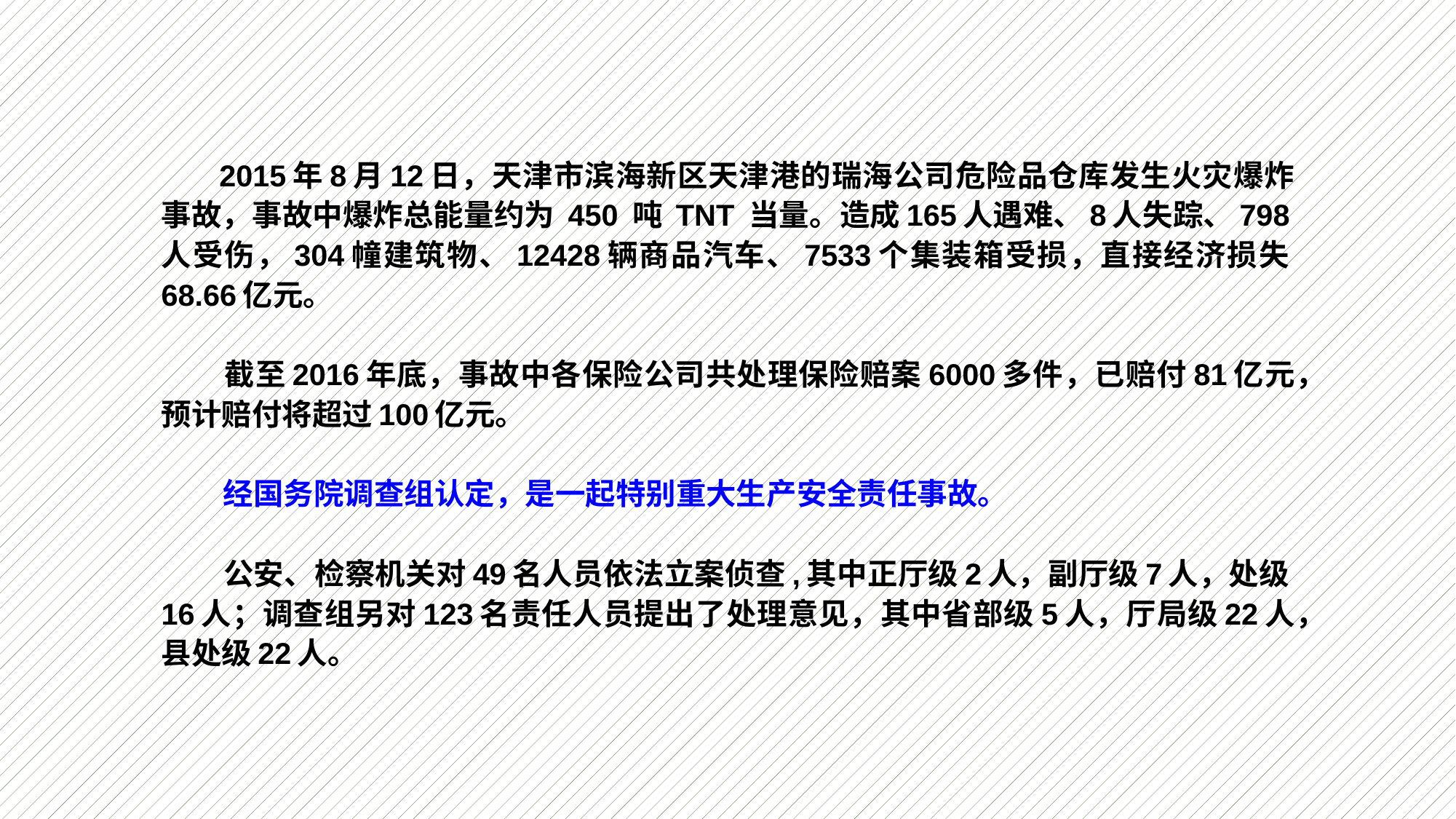

2015年8月12日，天津市滨海新区天津港的瑞海公司危险品仓库发生火灾爆炸事故，事故中爆炸总能量约为 450 吨 TNT 当量。造成165人遇难、8人失踪、798人受伤，304幢建筑物、12428辆商品汽车、7533个集装箱受损，直接经济损失68.66亿元。

 截至2016年底，事故中各保险公司共处理保险赔案6000多件，已赔付81亿元，预计赔付将超过100亿元。

 经国务院调查组认定，是一起特别重大生产安全责任事故。

 公安、检察机关对49名人员依法立案侦查,其中正厅级2人，副厅级7人，处级16人；调查组另对123名责任人员提出了处理意见，其中省部级5人，厅局级22人，县处级22人。